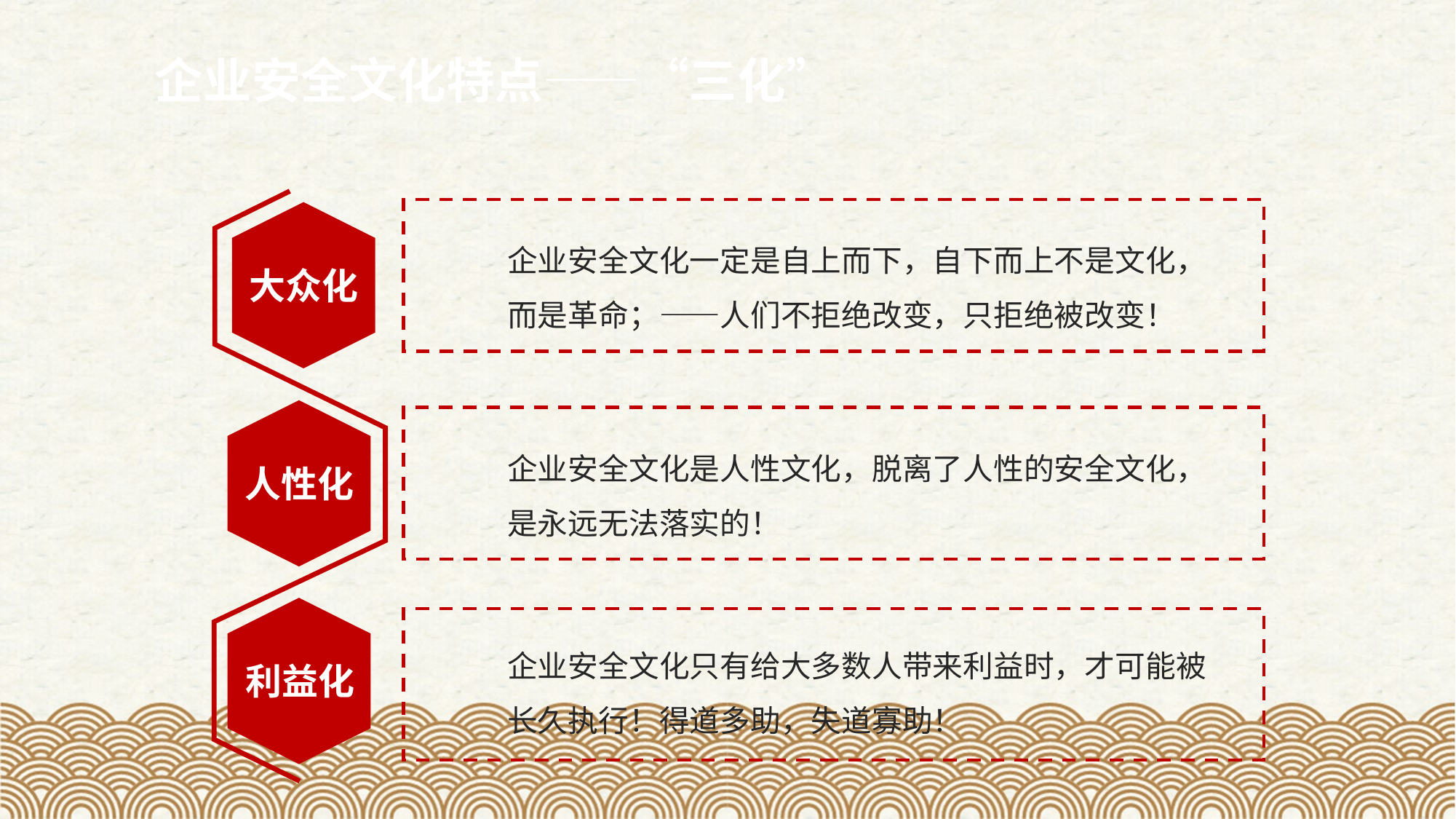

企业安全文化特点——“三化”

企业安全文化一定是自上而下，自下而上不是文化，而是革命；——人们不拒绝改变，只拒绝被改变！
大众化

企业安全文化是人性文化，脱离了人性的安全文化，是永远无法落实的！
人性化

企业安全文化只有给大多数人带来利益时，才可能被长久执行！得道多助，失道寡助！
利益化